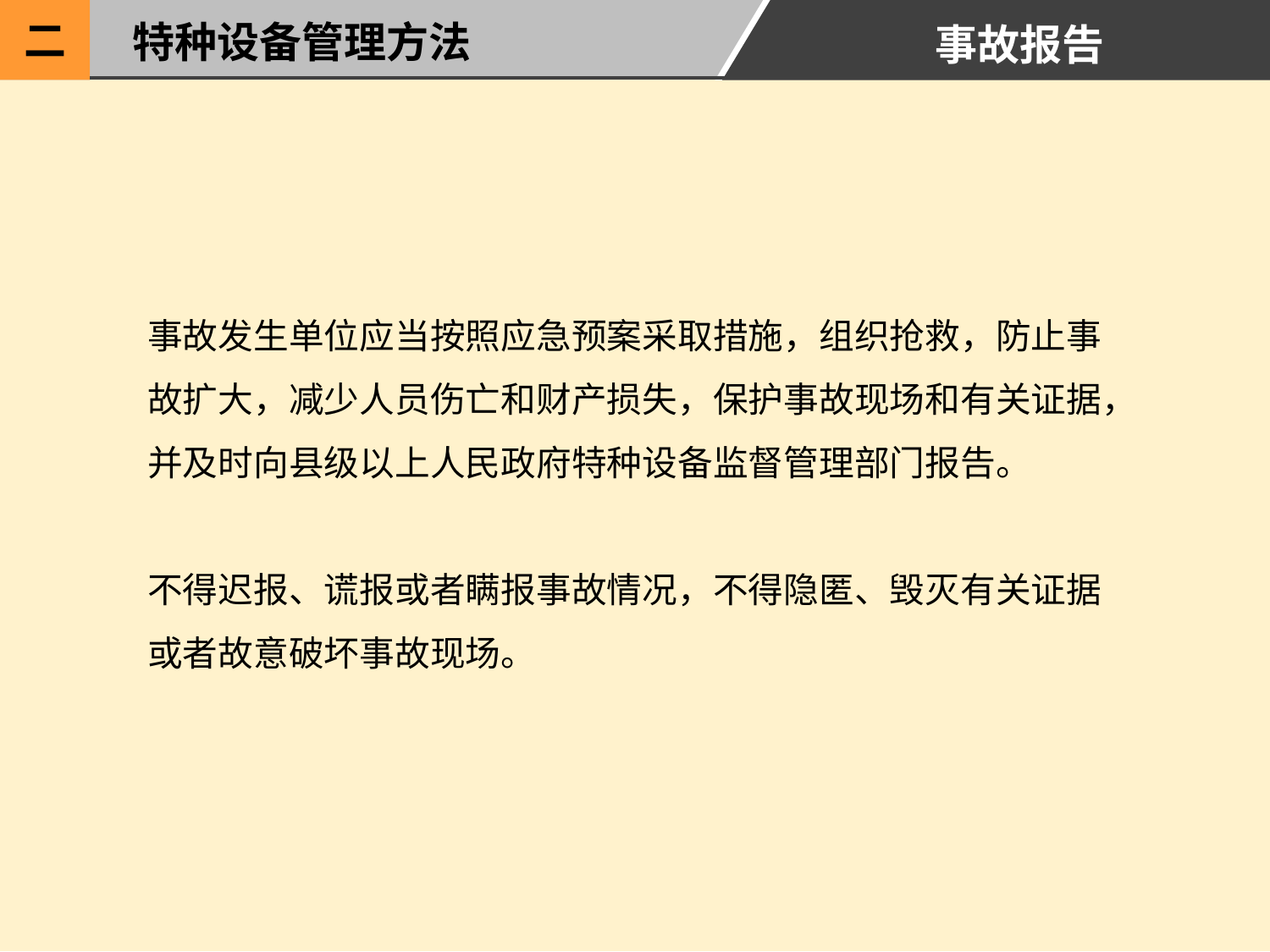

二
特种设备管理方法
事故报告
事故发生单位应当按照应急预案采取措施，组织抢救，防止事故扩大，减少人员伤亡和财产损失，保护事故现场和有关证据，并及时向县级以上人民政府特种设备监督管理部门报告。

不得迟报、谎报或者瞒报事故情况，不得隐匿、毁灭有关证据或者故意破坏事故现场。